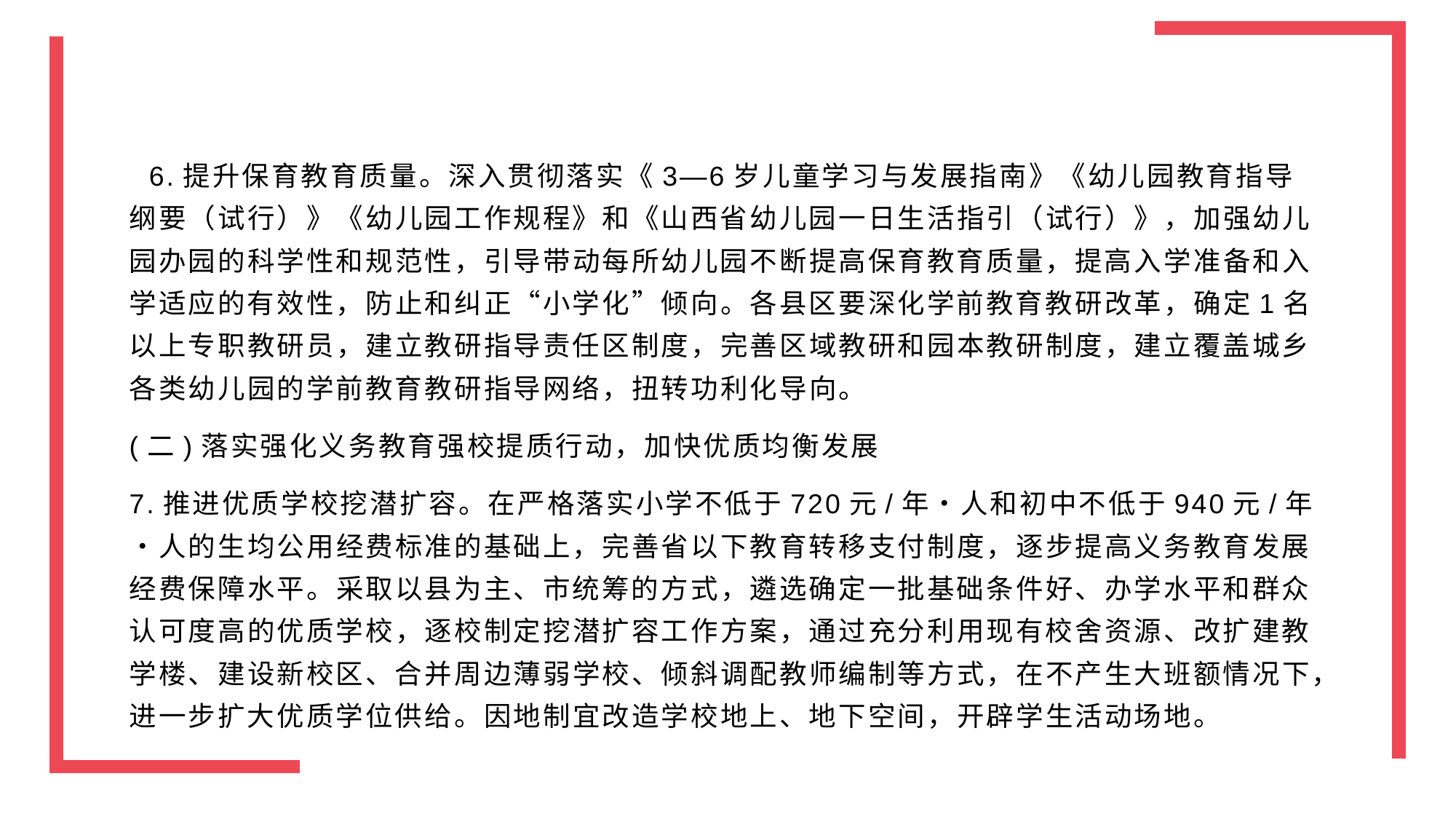

6.提升保育教育质量。深入贯彻落实《3—6岁儿童学习与发展指南》《幼儿园教育指导纲要（试行）》《幼儿园工作规程》和《山西省幼儿园一日生活指引（试行）》，加强幼儿园办园的科学性和规范性，引导带动每所幼儿园不断提高保育教育质量，提高入学准备和入学适应的有效性，防止和纠正“小学化”倾向。各县区要深化学前教育教研改革，确定1名以上专职教研员，建立教研指导责任区制度，完善区域教研和园本教研制度，建立覆盖城乡各类幼儿园的学前教育教研指导网络，扭转功利化导向。
(二)落实强化义务教育强校提质行动，加快优质均衡发展
7.推进优质学校挖潜扩容。在严格落实小学不低于720元/年・人和初中不低于940元/年・人的生均公用经费标准的基础上，完善省以下教育转移支付制度，逐步提高义务教育发展经费保障水平。采取以县为主、市统筹的方式，遴选确定一批基础条件好、办学水平和群众认可度高的优质学校，逐校制定挖潜扩容工作方案，通过充分利用现有校舍资源、改扩建教学楼、建设新校区、合并周边薄弱学校、倾斜调配教师编制等方式，在不产生大班额情况下，进一步扩大优质学位供给。因地制宜改造学校地上、地下空间，开辟学生活动场地。